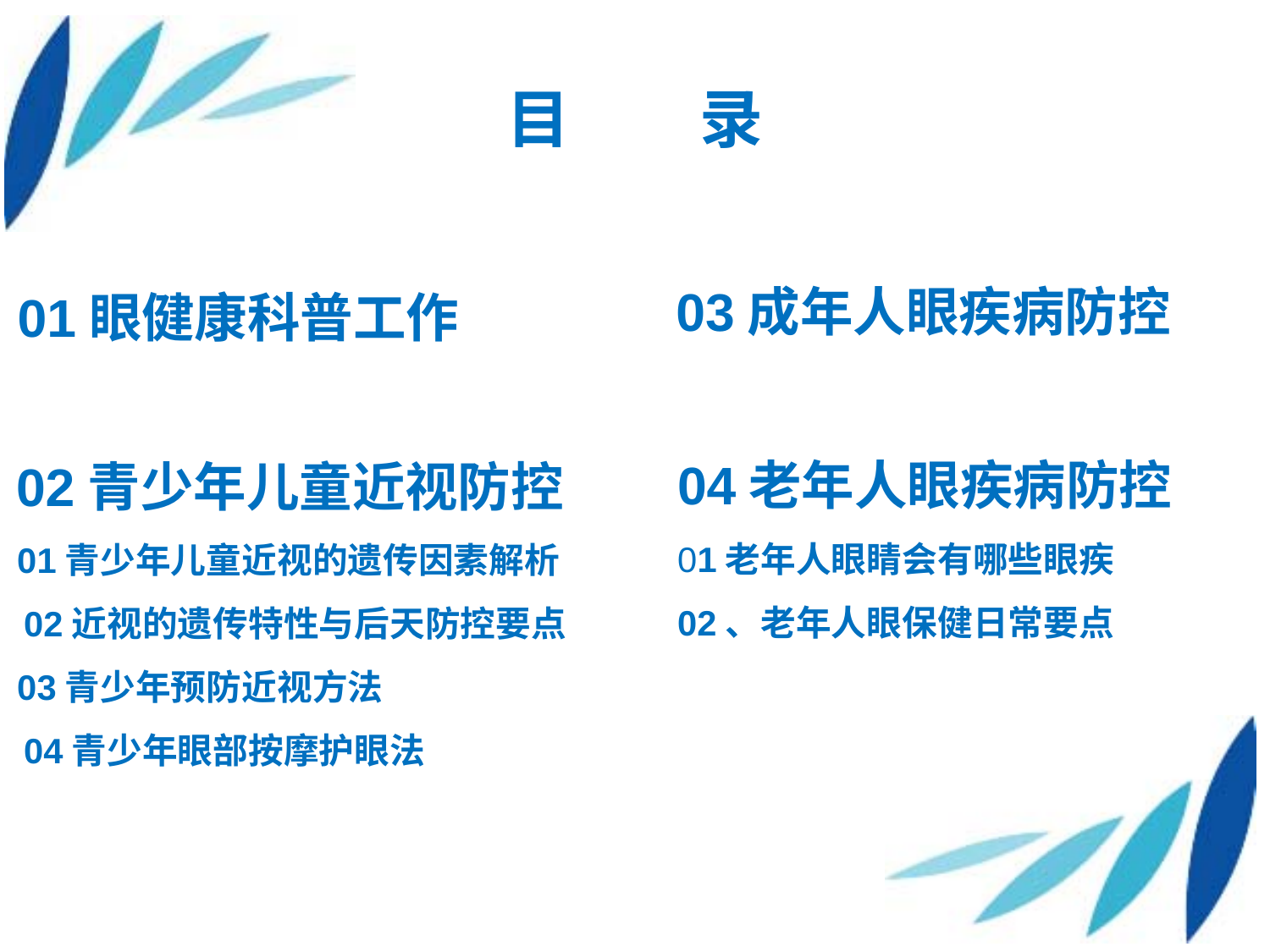

# 目         录

01眼健康科普工作
    03成年人眼疾病防控
 02青少年儿童近视防控
 01青少年儿童近视的遗传因素解析
 02近视的遗传特性与后天防控要点
 03青少年预防近视方法
 04青少年眼部按摩护眼法

04老年人眼疾病防控
01老年人眼睛会有哪些眼疾
02、老年人眼保健日常要点